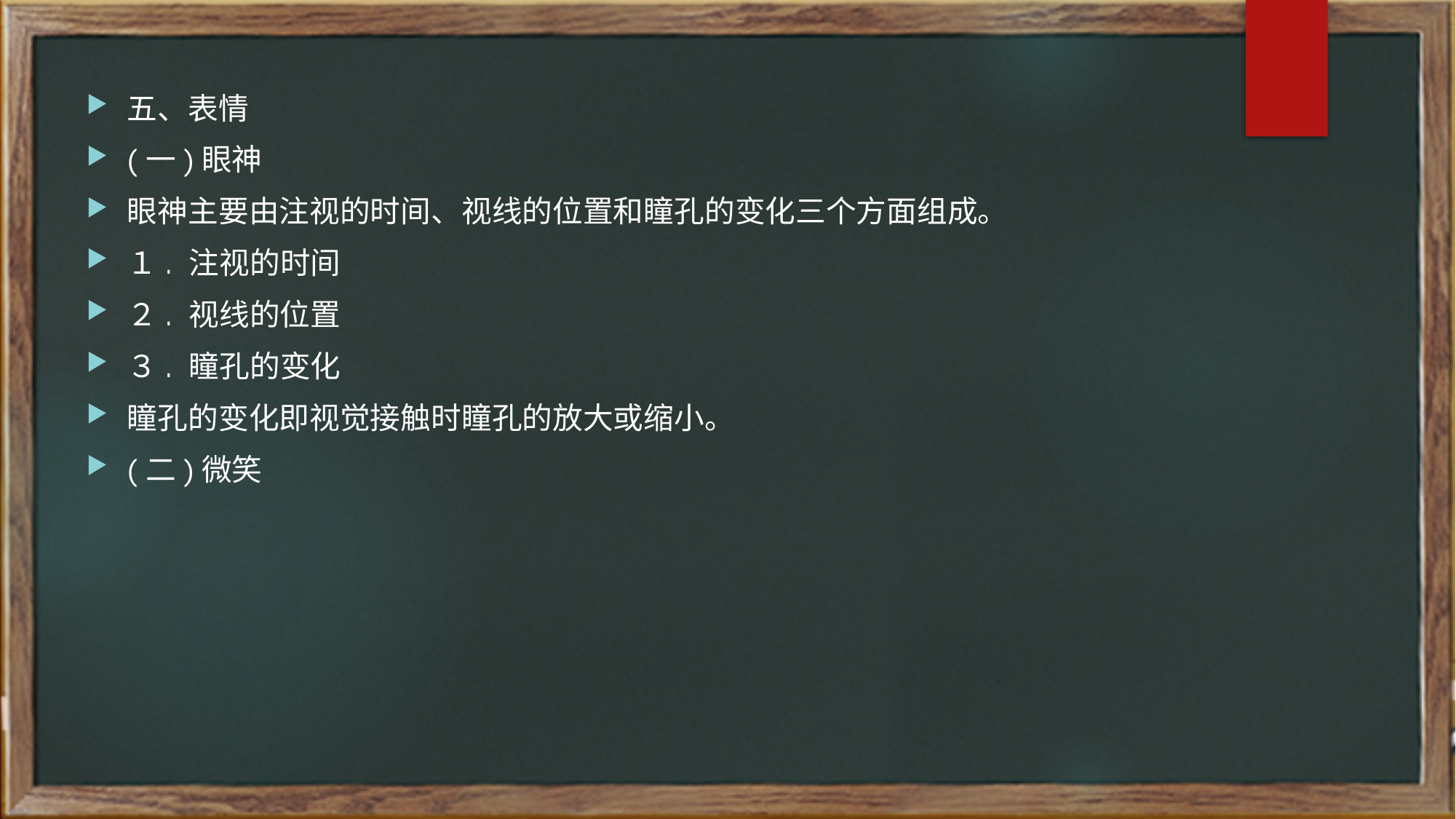

五、表情
(一)眼神
眼神主要由注视的时间、视线的位置和瞳孔的变化三个方面组成。
１. 注视的时间
２. 视线的位置
３. 瞳孔的变化
瞳孔的变化即视觉接触时瞳孔的放大或缩小。
(二)微笑